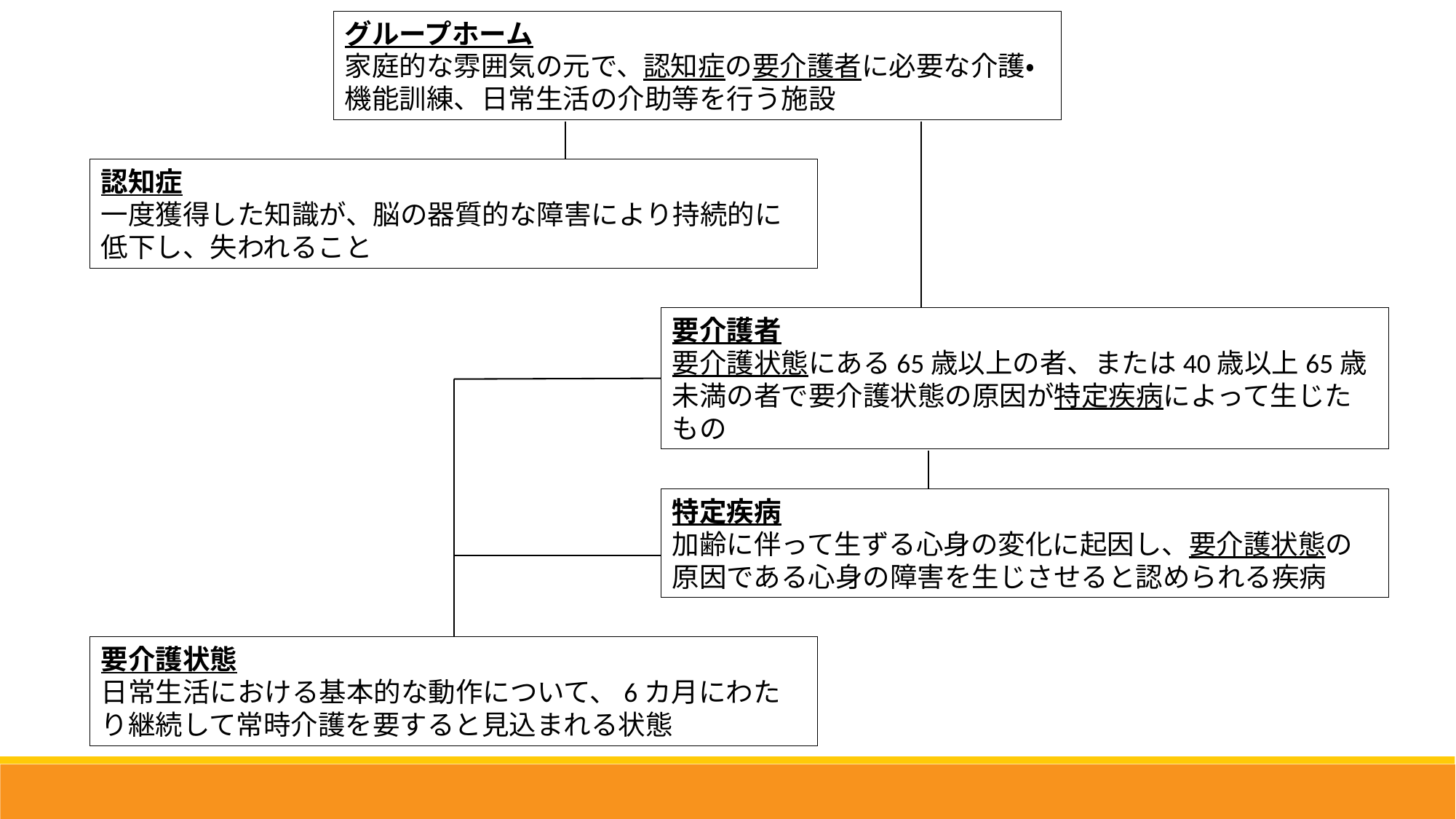

グループホーム
家庭的な雰囲気の元で、認知症の要介護者に必要な介護・機能訓練、日常生活の介助等を行う施設
認知症
一度獲得した知識が、脳の器質的な障害により持続的に低下し、失われること
要介護者
要介護状態にある65歳以上の者、または40歳以上65歳未満の者で要介護状態の原因が特定疾病によって生じたもの
特定疾病
加齢に伴って生ずる心身の変化に起因し、要介護状態の原因である心身の障害を生じさせると認められる疾病
要介護状態
日常生活における基本的な動作について、6カ月にわたり継続して常時介護を要すると見込まれる状態